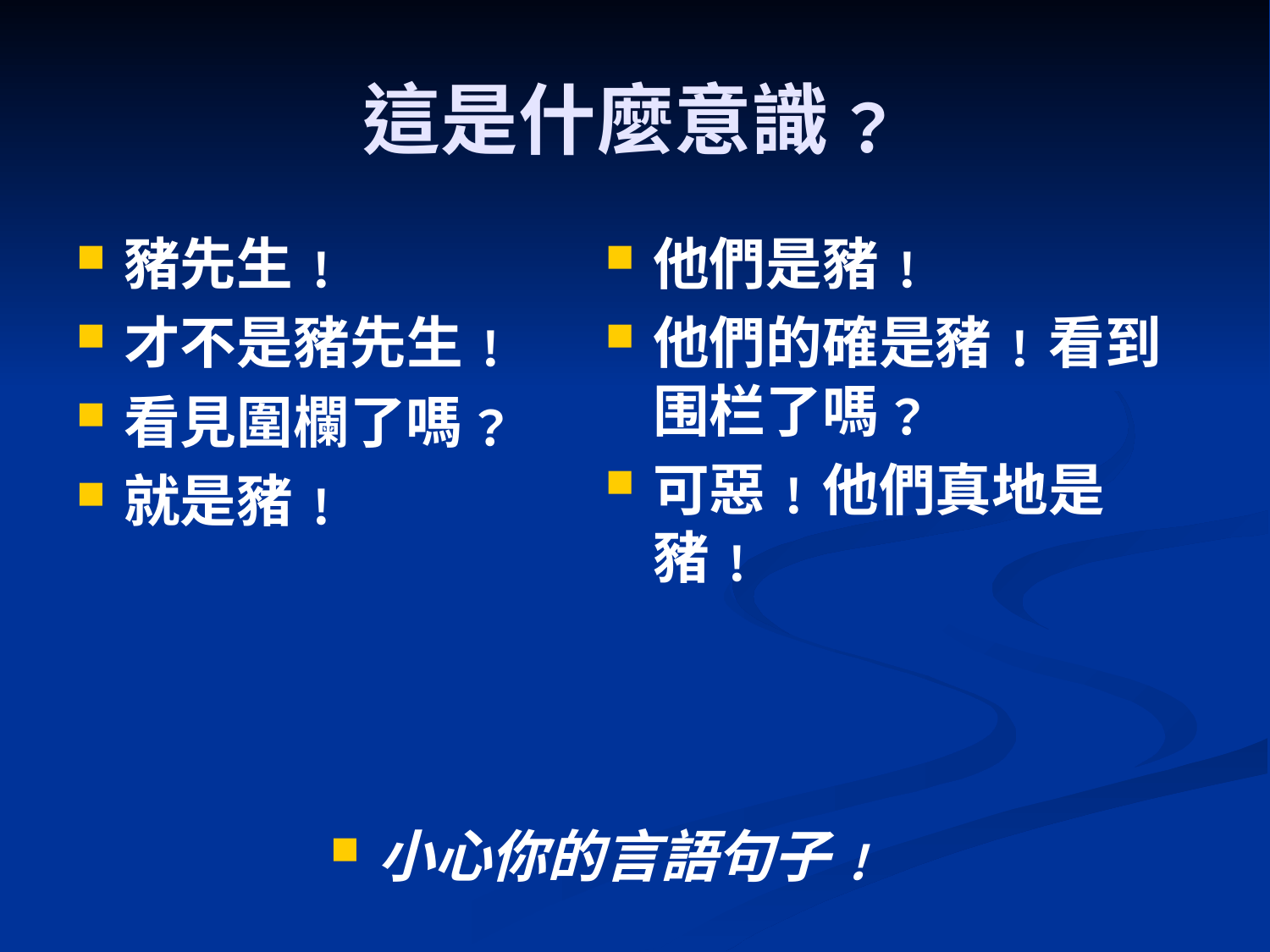

# 這是什麼意識﹖
豬先生﹗
才不是豬先生﹗
看見圍欄了嗎﹖
就是豬﹗
他們是豬﹗
他們的確是豬﹗看到围栏了嗎﹖
可惡﹗他們真地是豬﹗
小心你的言語句子﹗